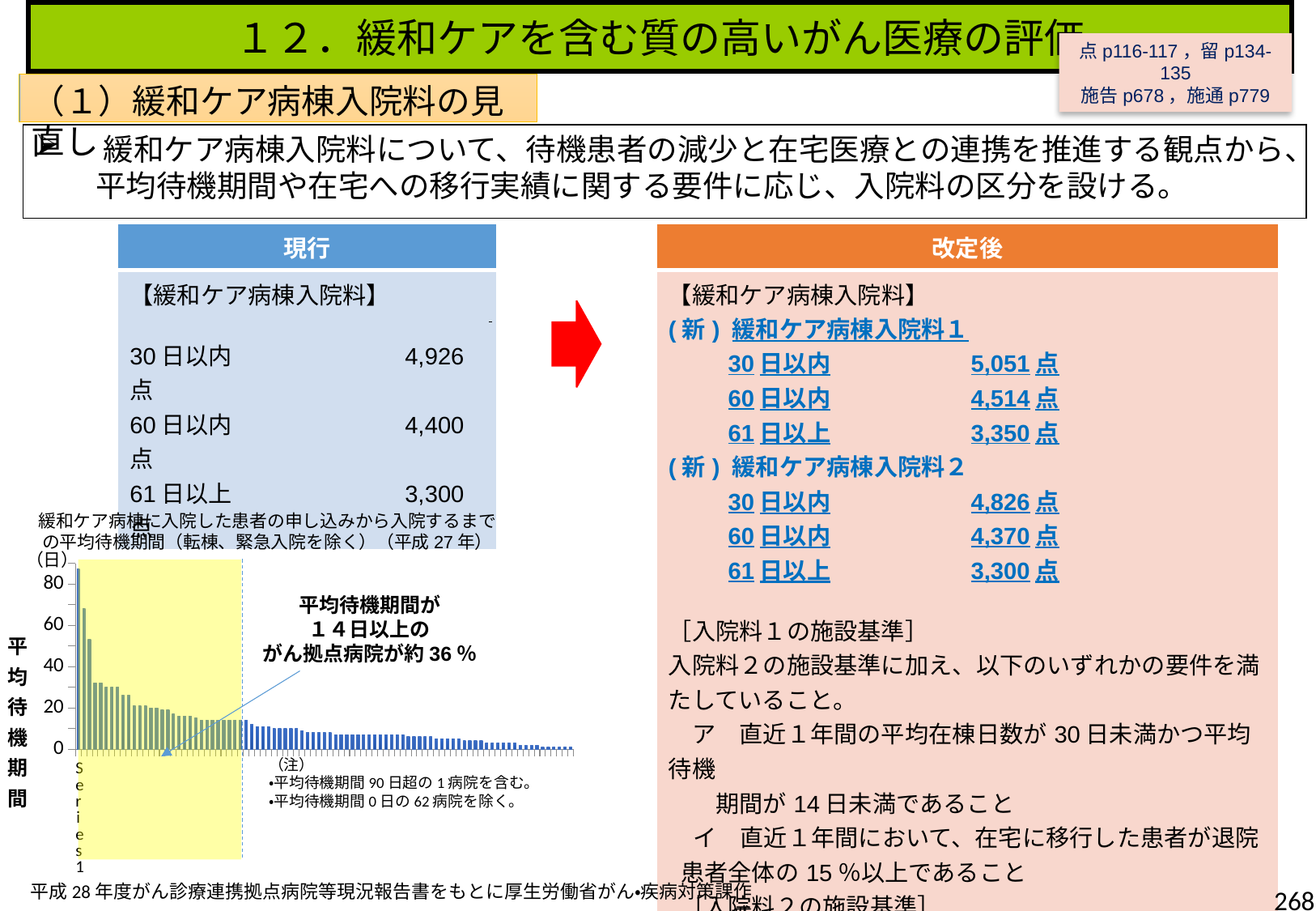

１２．緩和ケアを含む質の高いがん医療の評価
点p116-117，留p134-135
施告p678，施通p779
（１）緩和ケア病棟入院料の見直し
　緩和ケア病棟入院料について、待機患者の減少と在宅医療との連携を推進する観点から、
　　平均待機期間や在宅への移行実績に関する要件に応じ、入院料の区分を設ける。

| 現行 |
| --- |
| 【緩和ケア病棟入院料】 30日以内　　　　　　　4,926点 60日以内　　　　　　　4,400点 61日以上　　　　　　　3,300点 |
| 改定後 |
| --- |
| 【緩和ケア病棟入院料】 (新) 緩和ケア病棟入院料１ 30日以内 5,051点 60日以内 4,514点 61日以上 3,350点 (新) 緩和ケア病棟入院料２ 30日以内 4,826点 60日以内 4,370点 61日以上 3,300点 ［入院料１の施設基準］ 入院料２の施設基準に加え、以下のいずれかの要件を満たしていること。 　ア　直近１年間の平均在棟日数が30日未満かつ平均待機 　　期間が14日未満であること イ　直近１年間において、在宅に移行した患者が退院患者全体の15％以上であること ［入院料２の施設基準］ 現行と同様 |

緩和ケア病棟に入院した患者の申し込みから入院するまでの平均待機期間（転棟、緊急入院を除く）（平成27年）
（日）

### Chart

| Category | 平均待機期間 |
|---|---|
|  | 87.0 |
|  | 68.0 |
|  | 53.0 |
|  | 32.0 |
|  | 32.0 |
|  | 30.0 |
|  | 30.0 |
|  | 30.0 |
|  | 26.0 |
|  | 26.0 |
|  | 21.0 |
|  | 21.0 |
|  | 21.0 |
|  | 20.0 |
|  | 20.0 |
|  | 19.0 |
|  | 19.0 |
|  | 17.0 |
|  | 16.0 |
|  | 16.0 |
|  | 16.0 |
|  | 15.0 |
|  | 14.0 |
|  | 14.0 |
|  | 14.0 |
|  | 14.0 |
|  | 14.0 |
|  | 14.0 |
|  | 14.0 |
|  | 14.0 |
|  | 14.0 |
|  | 12.0 |
|  | 11.0 |
|  | 11.0 |
|  | 11.0 |
|  | 10.0 |
|  | 10.0 |
|  | 10.0 |
|  | 10.0 |
|  | 10.0 |
|  | 9.0 |
|  | 8.0 |
|  | 8.0 |
|  | 8.0 |
|  | 8.0 |
|  | 8.0 |
|  | 7.0 |
|  | 7.0 |
|  | 7.0 |
|  | 7.0 |
|  | 7.0 |
|  | 7.0 |
|  | 7.0 |
|  | 7.0 |
|  | 7.0 |
|  | 7.0 |
|  | 7.0 |
|  | 7.0 |
|  | 7.0 |
|  | 6.0 |
|  | 6.0 |
|  | 6.0 |
|  | 6.0 |
|  | 6.0 |
|  | 5.0 |
|  | 5.0 |
|  | 5.0 |
|  | 5.0 |
|  | 5.0 |
|  | 4.0 |
|  | 4.0 |
|  | 4.0 |
|  | 4.0 |
|  | 3.0 |
|  | 3.0 |
|  | 3.0 |
|  | 3.0 |
|  | 3.0 |
|  | 3.0 |
|  | 2.0 |
|  | 2.0 |
|  | 2.0 |
|  | 2.0 |
|  | 1.0 |
|  | 1.0 |
|  | 1.0 |
|  | 1.0 |
|  | 1.0 |
|  | 1.0 |
平均待機期間が
１４日以上の
がん拠点病院が約36％
（注）
・平均待機期間90日超の1病院を含む。
・平均待機期間0日の62病院を除く。
平成28年度がん診療連携拠点病院等現況報告書をもとに厚生労働省がん・疾病対策課作成
268